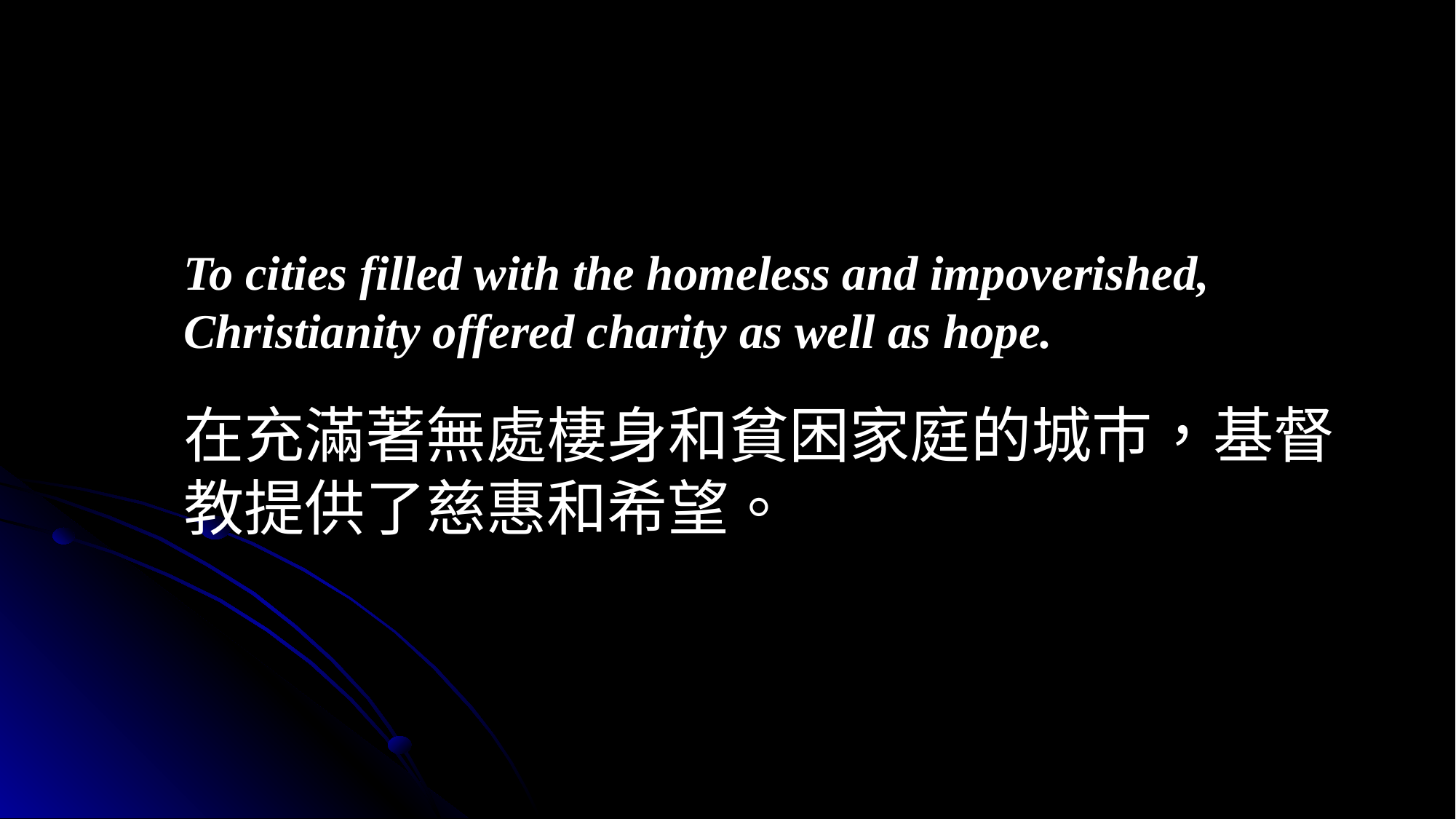

To cities filled with the homeless and impoverished, Christianity offered charity as well as hope.
在充滿著無處棲身和貧困家庭的城巿，基督教提供了慈惠和希望。